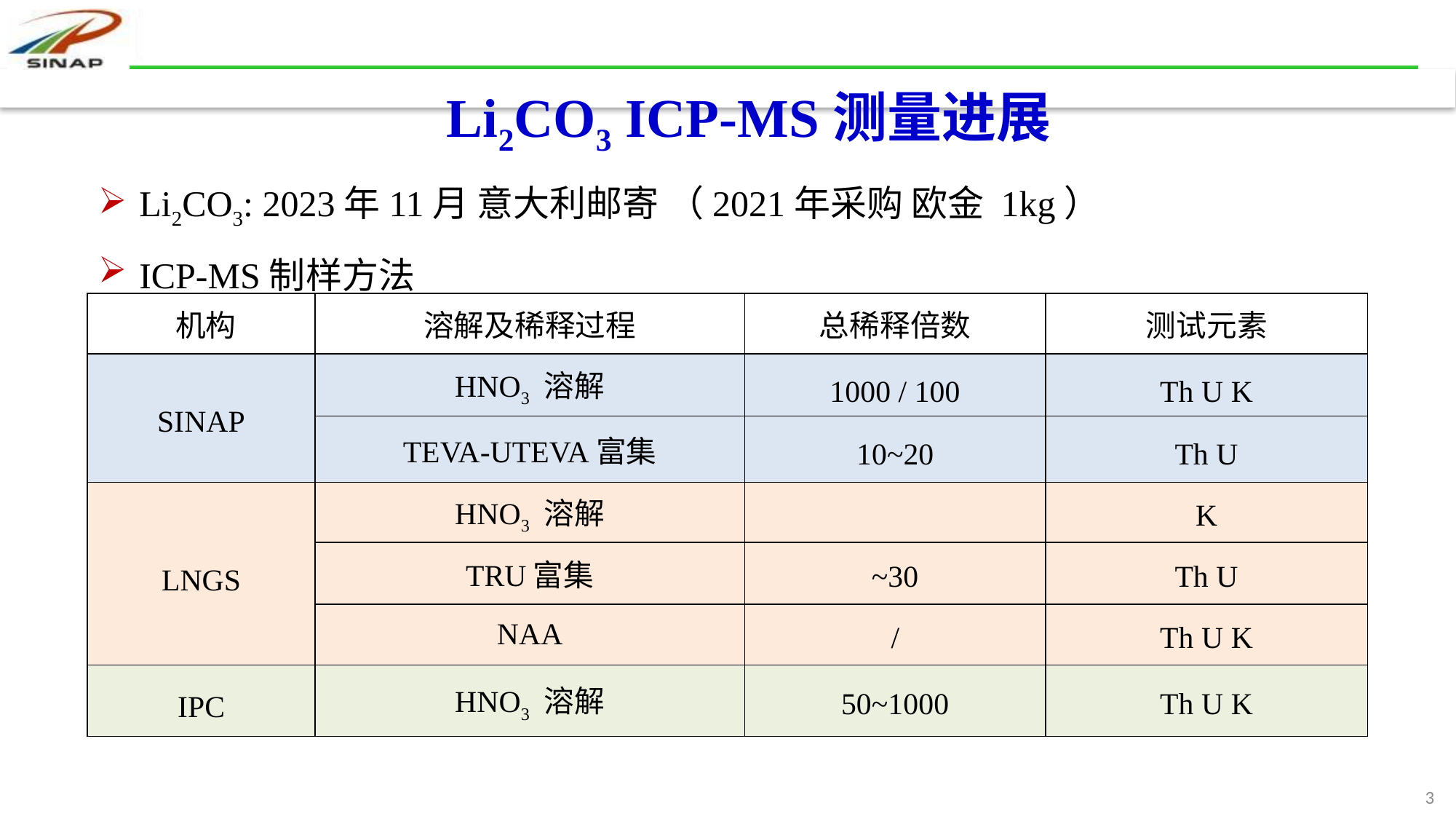

Li2CO3 ICP-MS测量进展
Li2CO3: 2023年11月 意大利邮寄 （2021年采购 欧金 1kg）
ICP-MS制样方法
| 机构 | 溶解及稀释过程 | 总稀释倍数 | 测试元素 |
| --- | --- | --- | --- |
| SINAP | HNO3 溶解 | 1000 / 100 | Th U K |
|  | TEVA-UTEVA富集 | 10~20 | Th U |
| LNGS | HNO3 溶解 |  | K |
|  | TRU富集 | ~30 | Th U |
|  | NAA | / | Th U K |
| IPC | HNO3 溶解 | 50~1000 | Th U K |
3